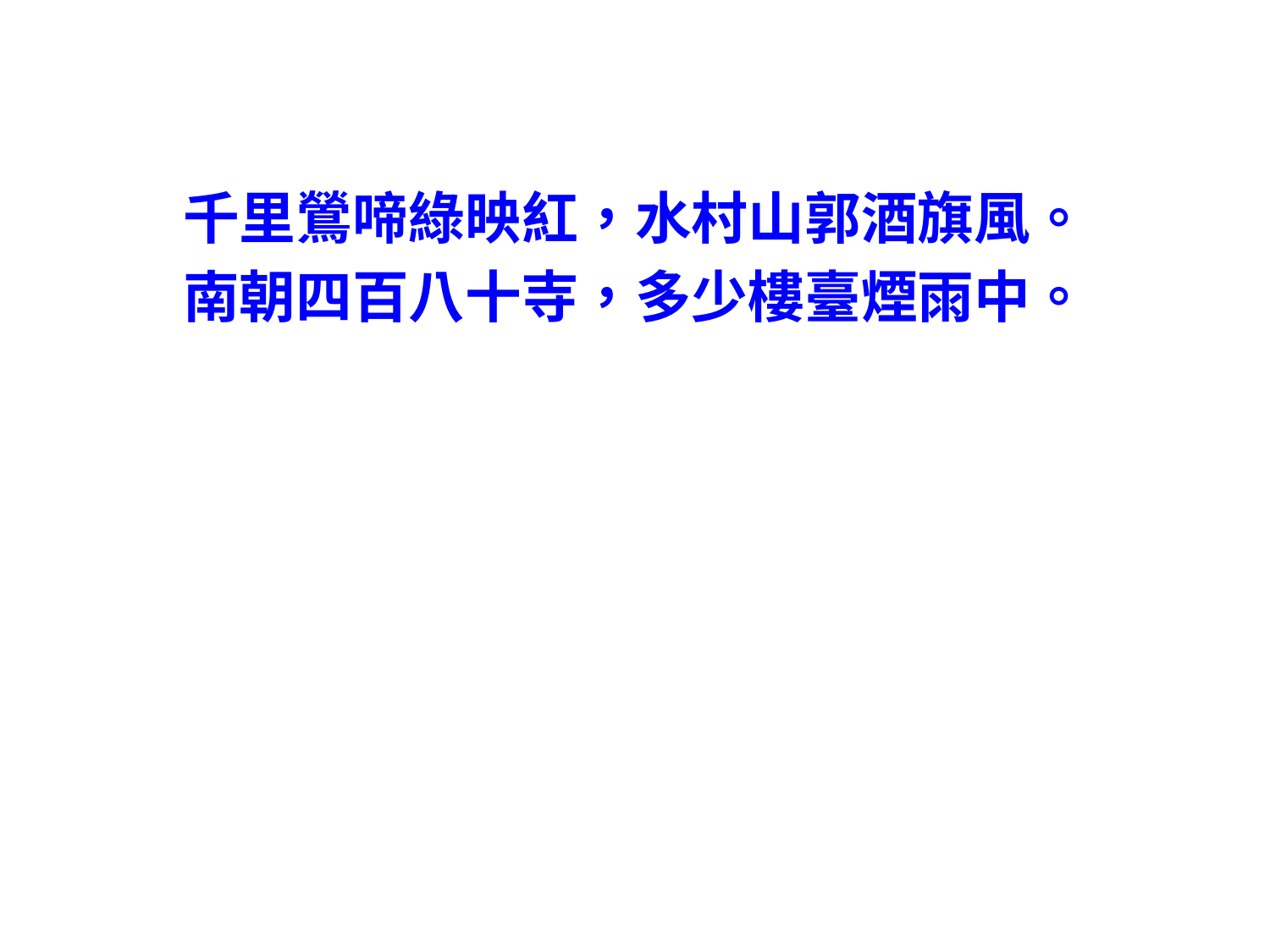

江南春 杜牧
千里鶯啼綠映紅，水村山郭酒旗風。
南朝四百八十寺，多少樓臺煙雨中。